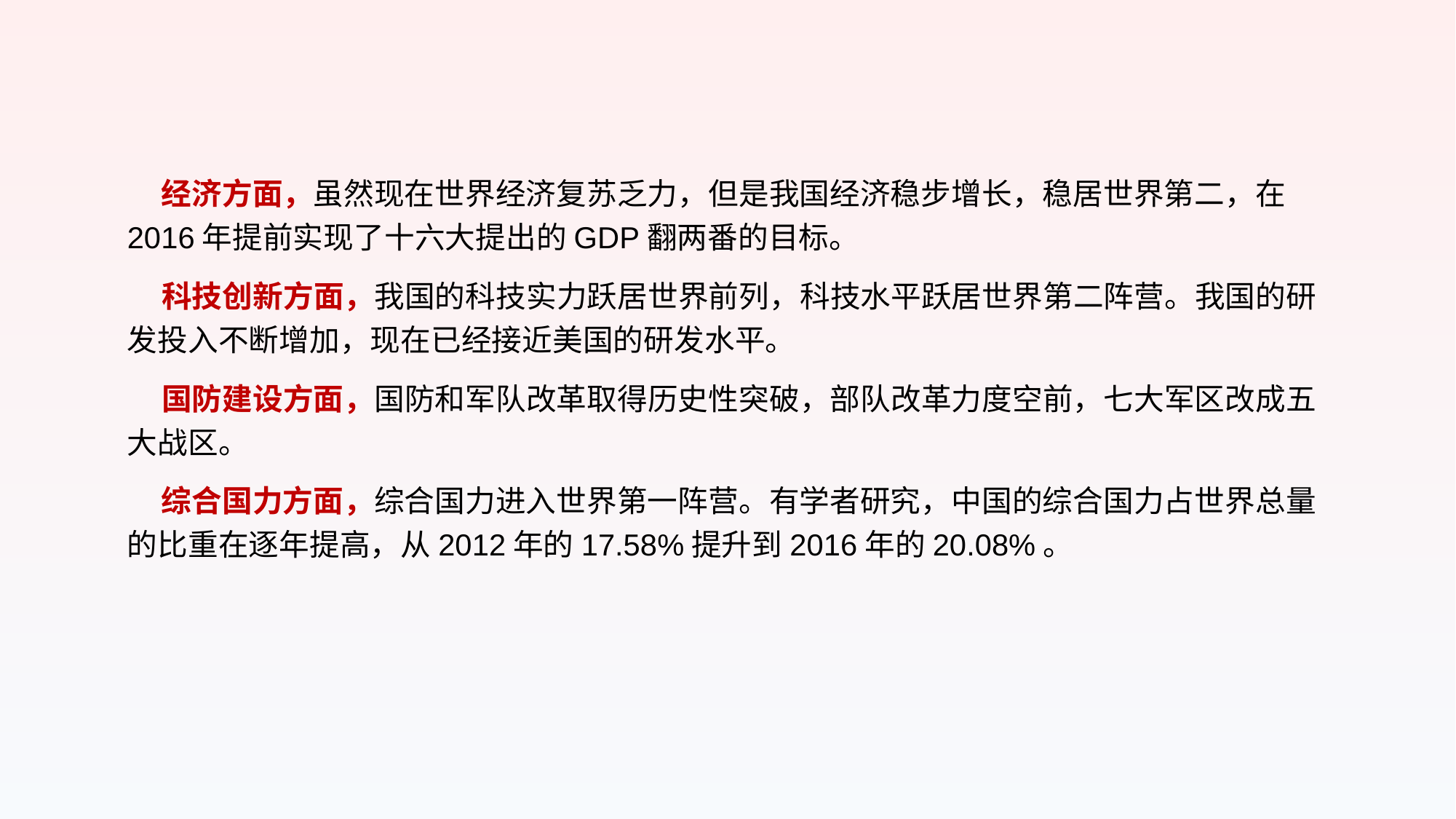

经济方面，虽然现在世界经济复苏乏力，但是我国经济稳步增长，稳居世界第二，在2016年提前实现了十六大提出的GDP翻两番的目标。
    科技创新方面，我国的科技实力跃居世界前列，科技水平跃居世界第二阵营。我国的研发投入不断增加，现在已经接近美国的研发水平。
    国防建设方面，国防和军队改革取得历史性突破，部队改革力度空前，七大军区改成五大战区。
    综合国力方面，综合国力进入世界第一阵营。有学者研究，中国的综合国力占世界总量的比重在逐年提高，从2012年的17.58%提升到2016年的20.08%。